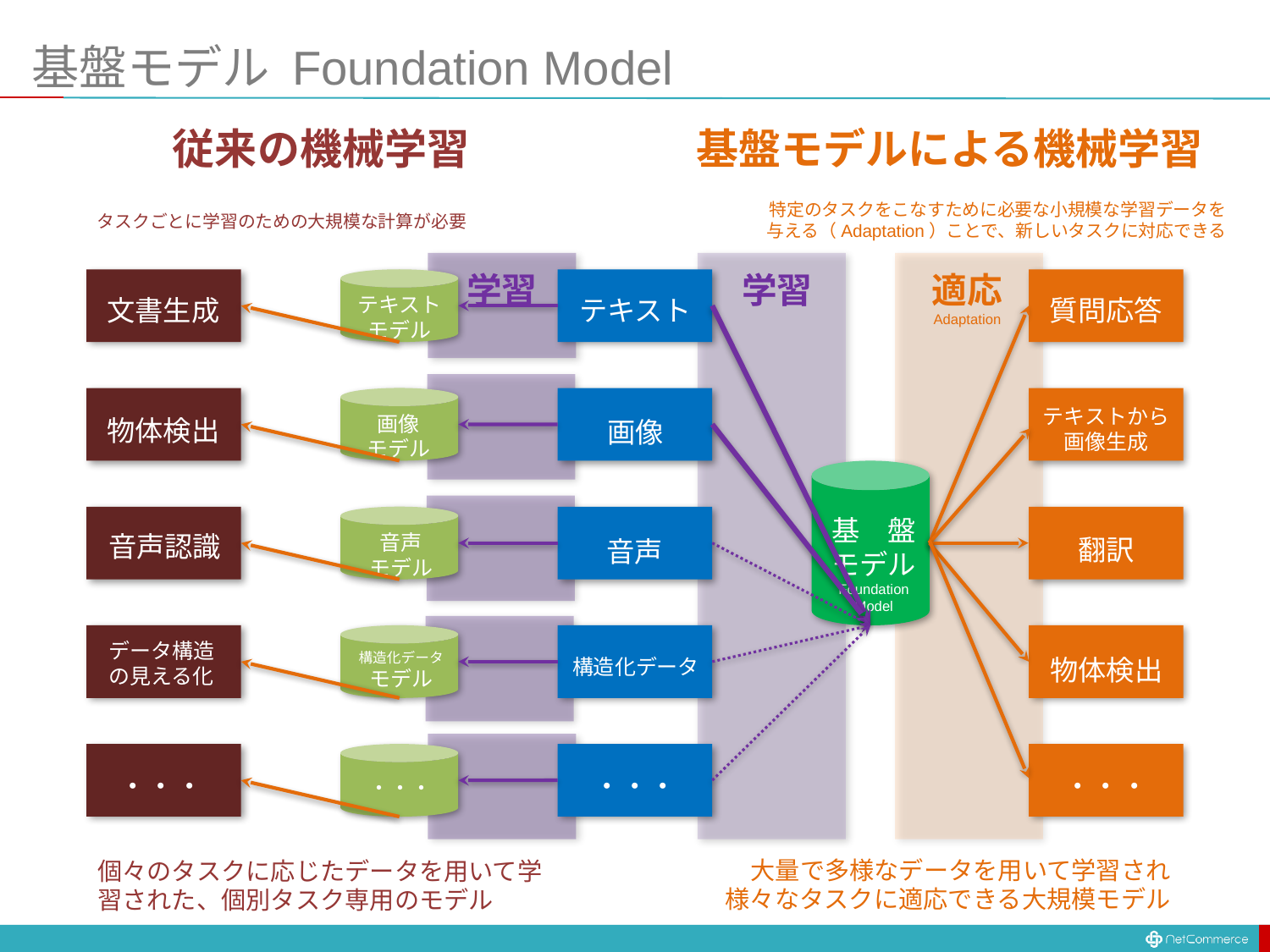

# 基盤モデル Foundation Model
基盤モデルによる機械学習
従来の機械学習
特定のタスクをこなすために必要な小規模な学習データを
与える（Adaptation）ことで、新しいタスクに対応できる
タスクごとに学習のための大規模な計算が必要

学習
学習
適応
Adaptation

テキスト
モデル
文書生成
テキスト
質問応答

テキストから
画像生成
画像
モデル
物体検出
画像

基　盤
モデル
Foundation
Model

音声認識
音声
モデル
翻訳
音声

データ構造
の見える化
構造化データ
モデル
物体検出
構造化データ

・・・
・・・
・・・
・・・
大量で多様なデータを用いて学習され
様々なタスクに適応できる大規模モデル
個々のタスクに応じたデータを用いて学習された、個別タスク専用のモデル